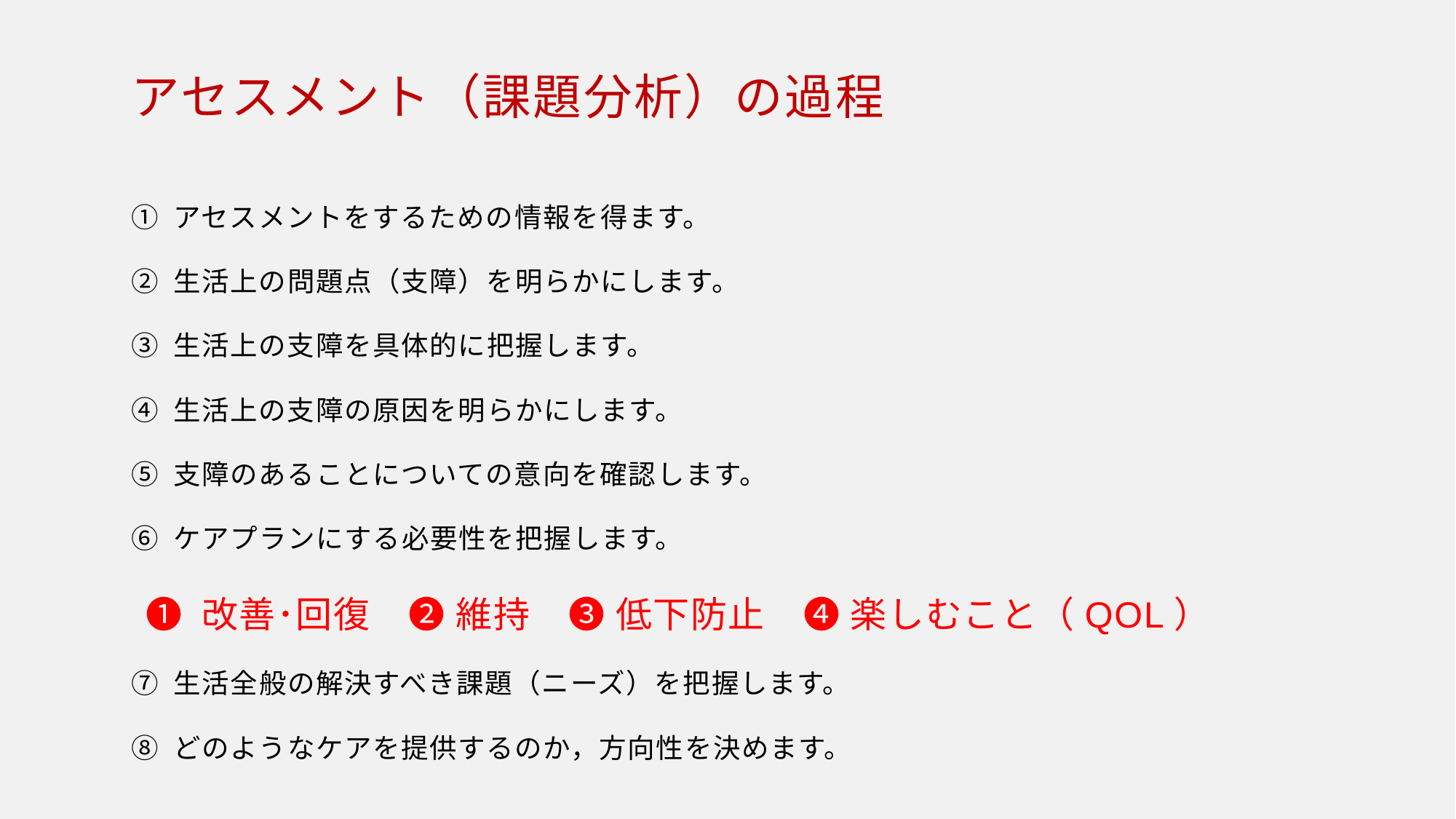

# アセスメント（課題分析）の過程
① アセスメントをするための情報を得ます。
② 生活上の問題点（支障）を明らかにします。
③ 生活上の支障を具体的に把握します。
④ 生活上の支障の原因を明らかにします。
⑤ 支障のあることについての意向を確認します。
⑥ ケアプランにする必要性を把握します。
  ❶ 改善･回復　❷ 維持　❸ 低下防止　❹ 楽しむこと（QOL）
⑦ 生活全般の解決すべき課題（ニーズ）を把握します。
⑧ どのようなケアを提供するのか，方向性を決めます。